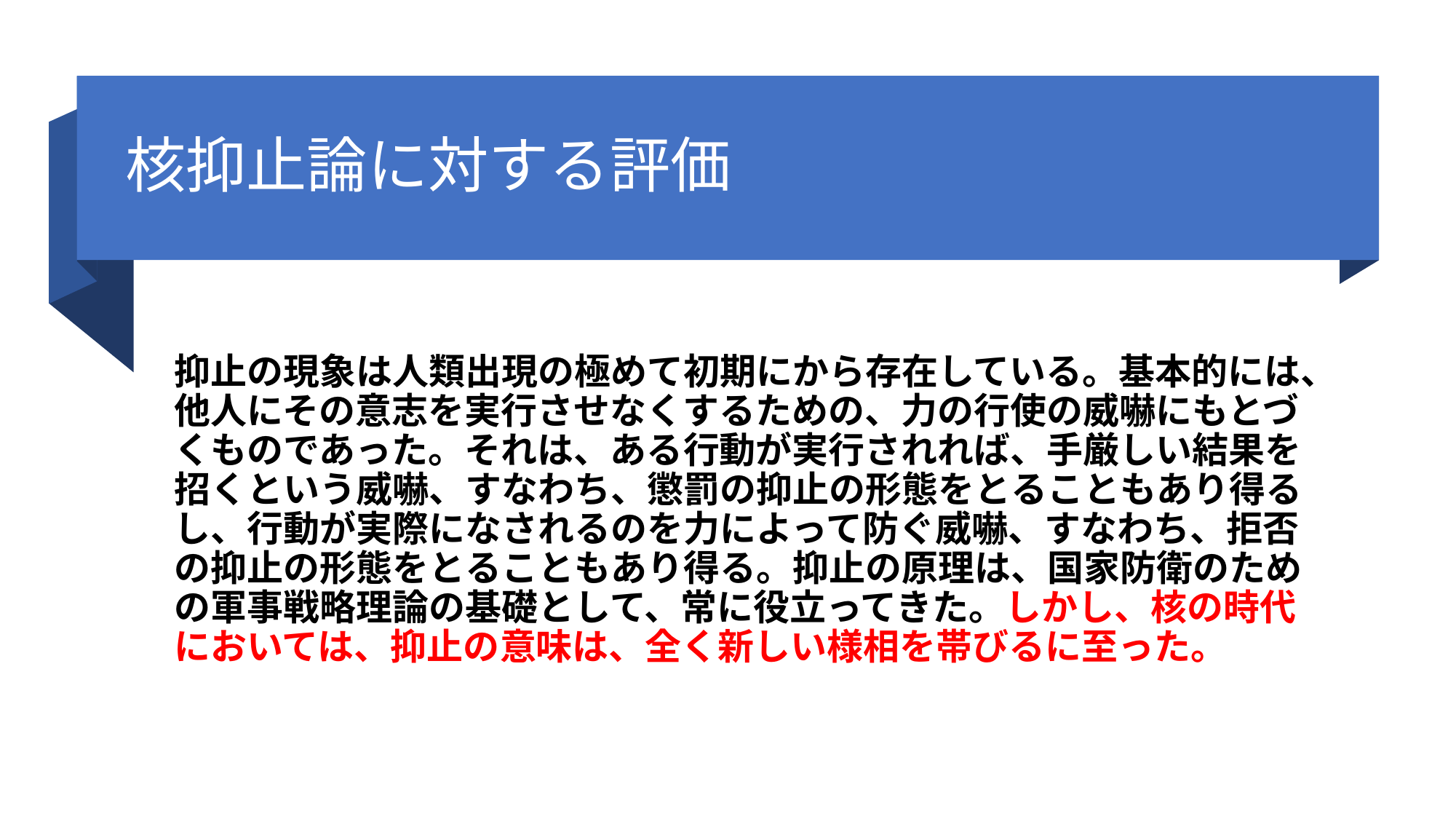

# 核抑止論に対する評価

抑止の現象は人類出現の極めて初期にから存在している。基本的には、他人にその意志を実行させなくするための、力の行使の威嚇にもとづくものであった。それは、ある行動が実行されれば、手厳しい結果を招くという威嚇、すなわち、懲罰の抑止の形態をとることもあり得るし、行動が実際になされるのを力によって防ぐ威嚇、すなわち、拒否の抑止の形態をとることもあり得る。抑止の原理は、国家防衛のための軍事戦略理論の基礎として、常に役立ってきた。しかし、核の時代においては、抑止の意味は、全く新しい様相を帯びるに至った。